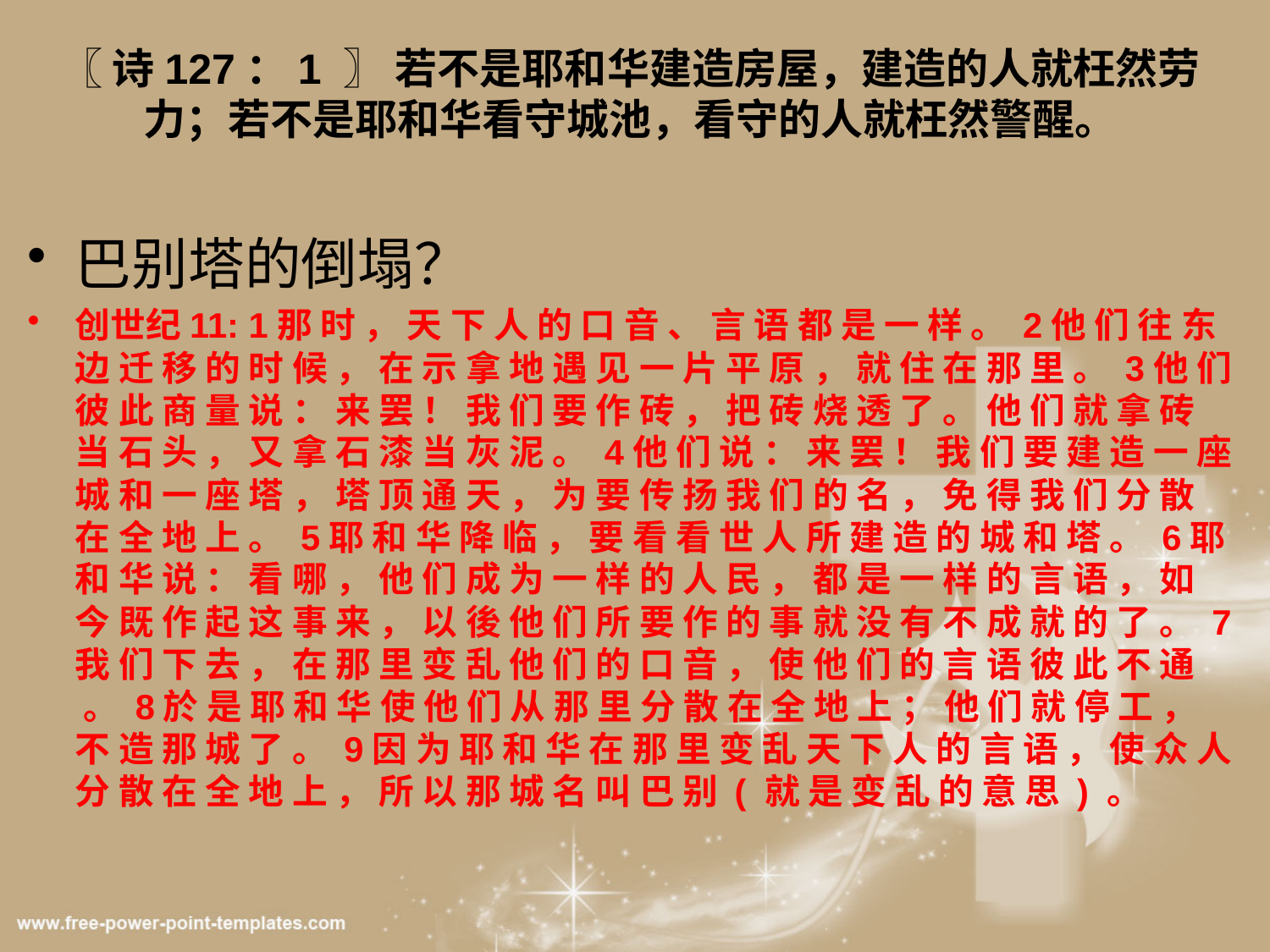

# 〖 诗127：1 〗 若不是耶和华建造房屋，建造的人就枉然劳力；若不是耶和华看守城池，看守的人就枉然警醒。
巴别塔的倒塌？
创世纪11: 1那 时 ， 天 下 人 的 口 音 、 言 语 都 是 一 样 。 2他 们 往 东 边 迁 移 的 时 候 ， 在 示 拿 地 遇 见 一 片 平 原 ， 就 住 在 那 里 。 3他 们 彼 此 商 量 说 ： 来 罢 ！ 我 们 要 作 砖 ， 把 砖 烧 透 了 。 他 们 就 拿 砖 当 石 头 ， 又 拿 石 漆 当 灰 泥 。 4他 们 说 ： 来 罢 ！ 我 们 要 建 造 一 座 城 和 一 座 塔 ， 塔 顶 通 天 ， 为 要 传 扬 我 们 的 名 ， 免 得 我 们 分 散 在 全 地 上 。 5耶 和 华 降 临 ， 要 看 看 世 人 所 建 造 的 城 和 塔 。 6耶 和 华 说 ： 看 哪 ， 他 们 成 为 一 样 的 人 民 ， 都 是 一 样 的 言 语 ， 如 今 既 作 起 这 事 来 ， 以 後 他 们 所 要 作 的 事 就 没 有 不 成 就 的 了 。 7我 们 下 去 ， 在 那 里 变 乱 他 们 的 口 音 ， 使 他 们 的 言 语 彼 此 不 通 。 8於 是 耶 和 华 使 他 们 从 那 里 分 散 在 全 地 上 ； 他 们 就 停 工 ， 不 造 那 城 了 。 9因 为 耶 和 华 在 那 里 变 乱 天 下 人 的 言 语 ， 使 众 人 分 散 在 全 地 上 ， 所 以 那 城 名 叫 巴 别 ( 就 是 变 乱 的 意 思 ) 。